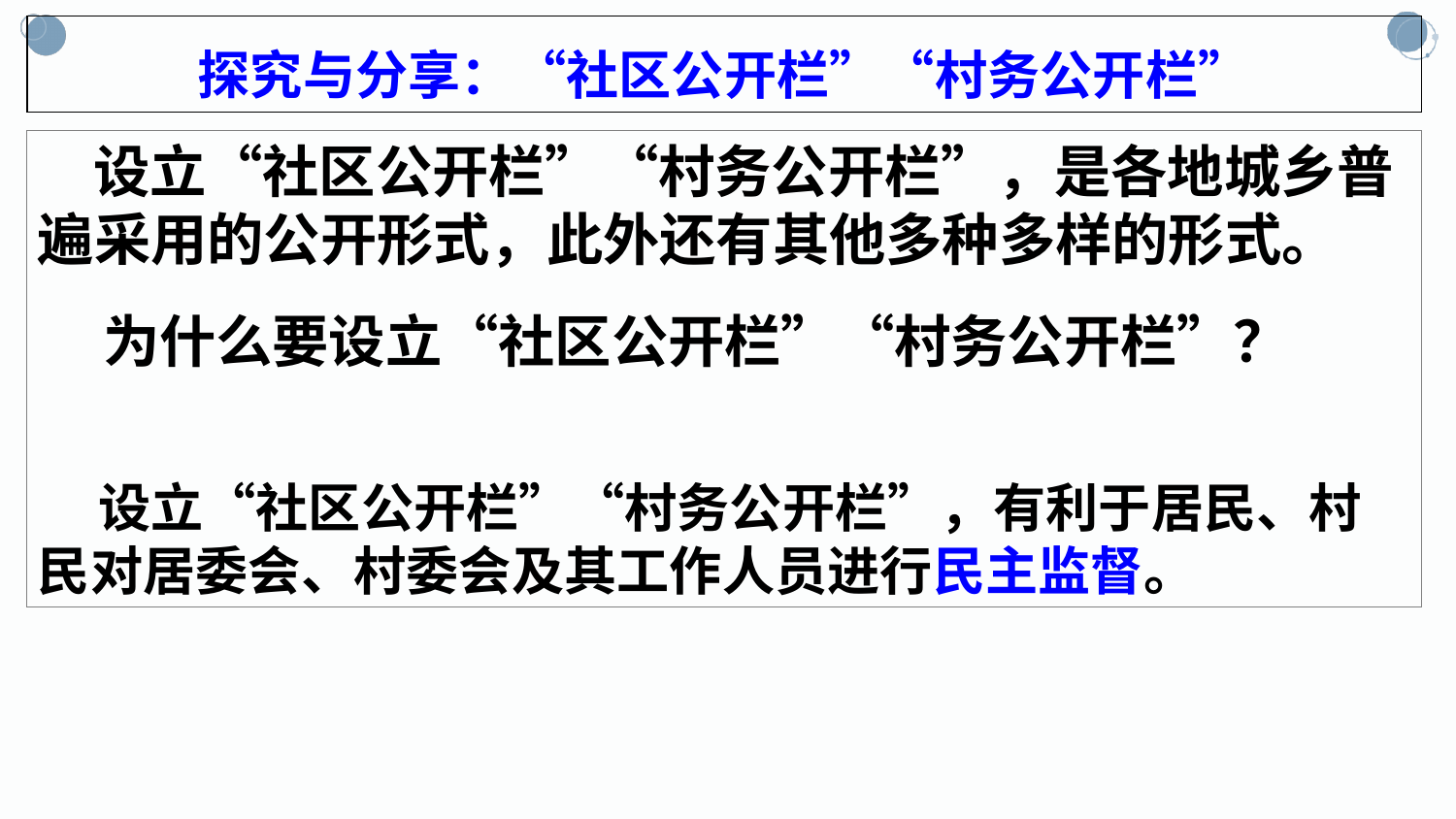

探究与分享：“社区公开栏”“村务公开栏”
    设立“社区公开栏”“村务公开栏”，是各地城乡普遍采用的公开形式，此外还有其他多种多样的形式。
    为什么要设立“社区公开栏”“村务公开栏”？

    设立“社区公开栏”“村务公开栏”，有利于居民、村民对居委会、村委会及其工作人员进行民主监督。